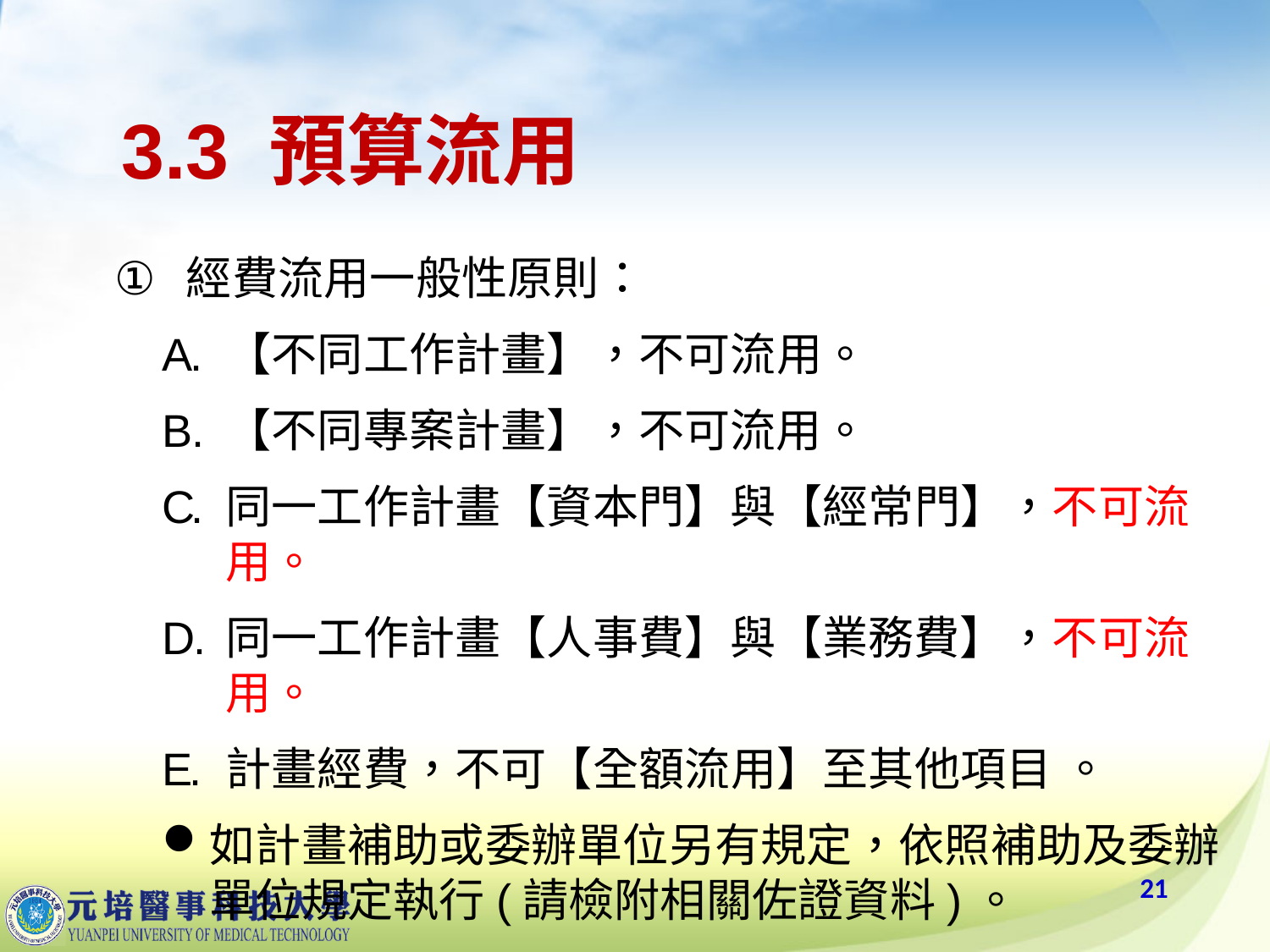

# 3.3 預算流用
經費流用一般性原則：
【不同工作計畫】，不可流用。
【不同專案計畫】，不可流用。
同一工作計畫【資本門】與【經常門】，不可流用。
同一工作計畫【人事費】與【業務費】，不可流用。
計畫經費，不可【全額流用】至其他項目 。
如計畫補助或委辦單位另有規定，依照補助及委辦單位規定執行(請檢附相關佐證資料)。
21